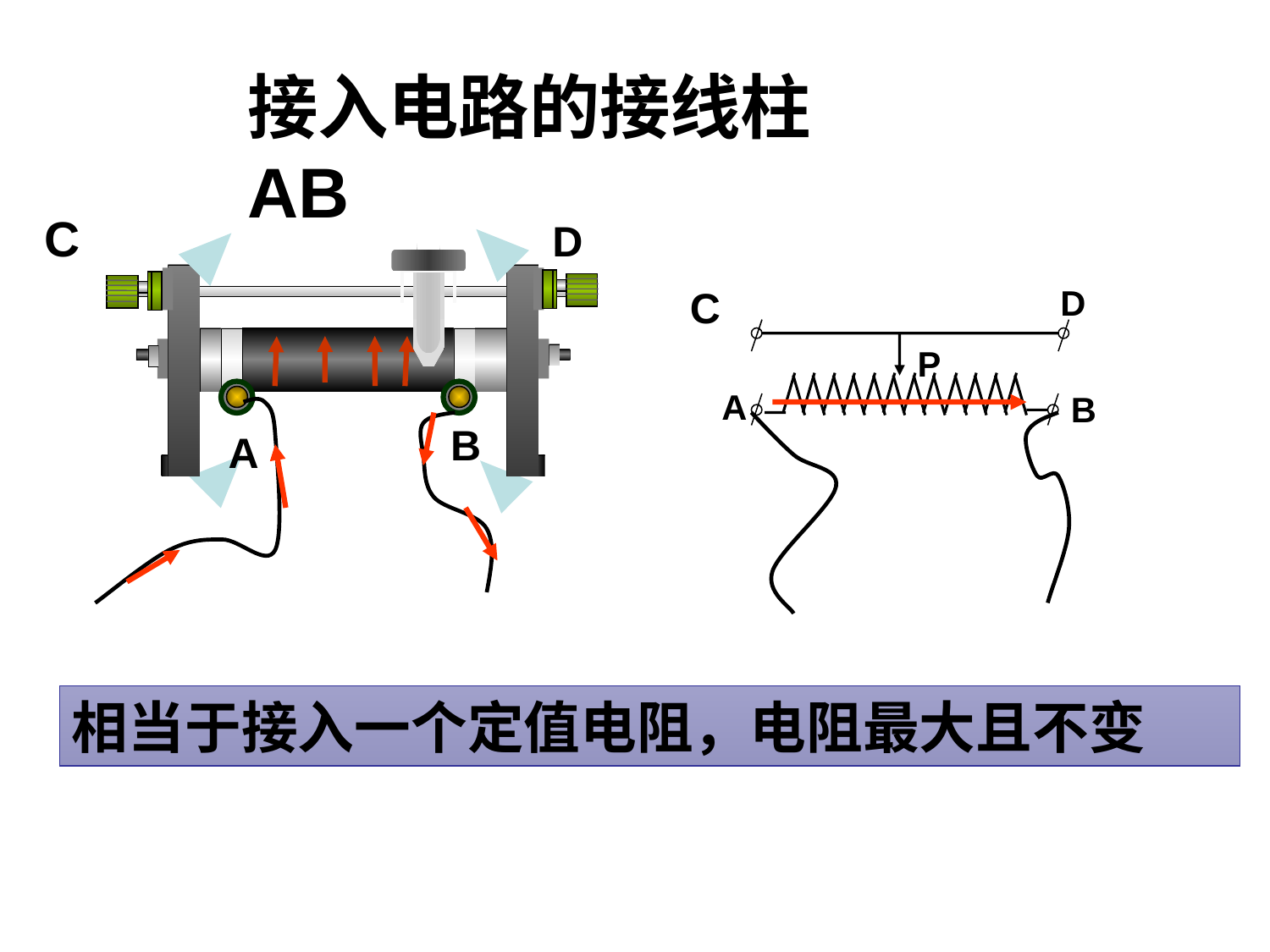

接入电路的接线柱AB
C
D

C
D

P
A

B

B

A

相当于接入一个定值电阻，电阻最大且不变